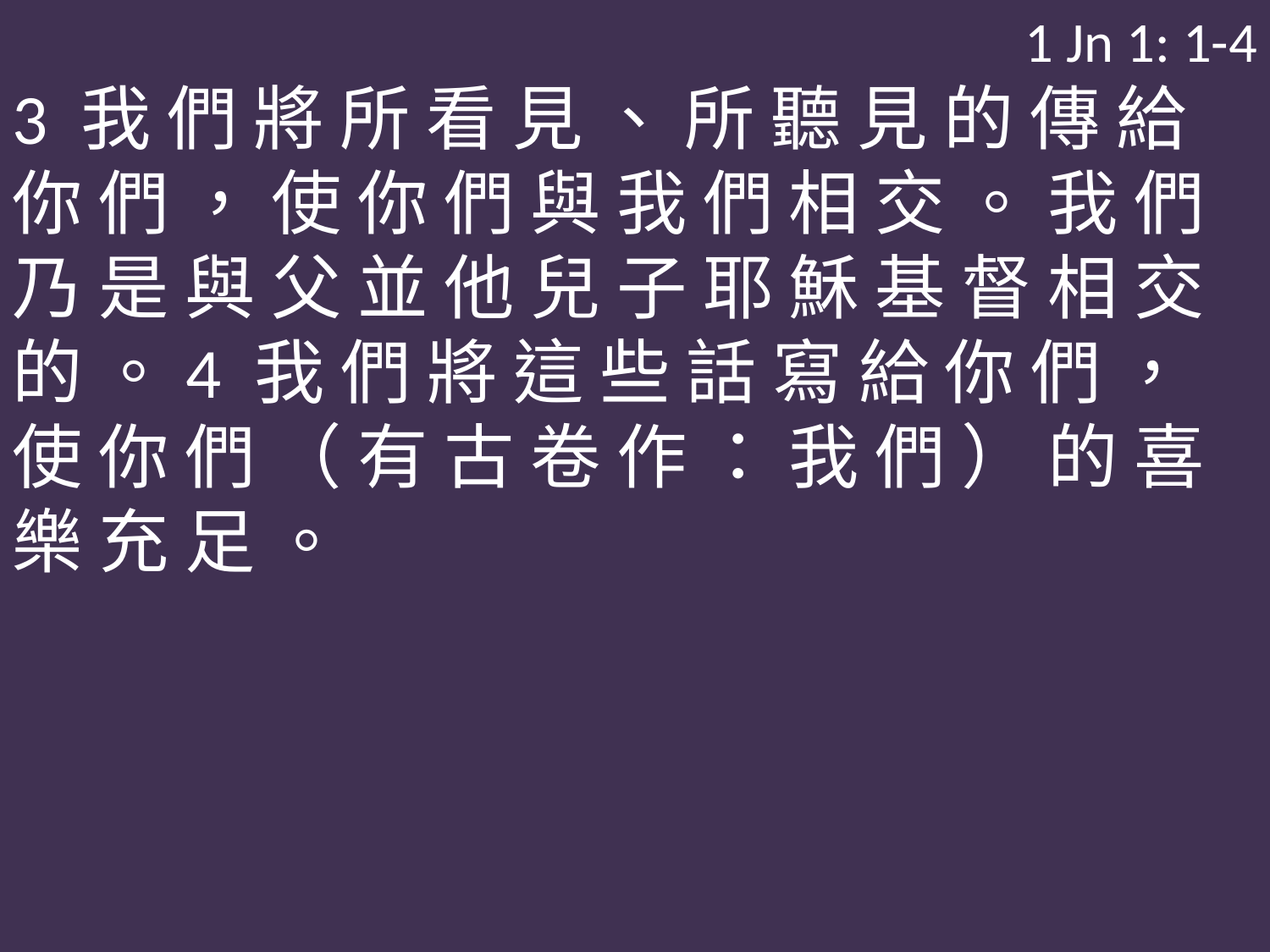

1 Jn 1: 1-4
3 我 們 將 所 看 見 、 所 聽 見 的 傳 給 你 們 ， 使 你 們 與 我 們 相 交 。 我 們 乃 是 與 父 並 他 兒 子 耶 穌 基 督 相 交 的 。4 我 們 將 這 些 話 寫 給 你 們 ， 使 你 們 （ 有 古 卷 作 ： 我 們 ） 的 喜 樂 充 足 。